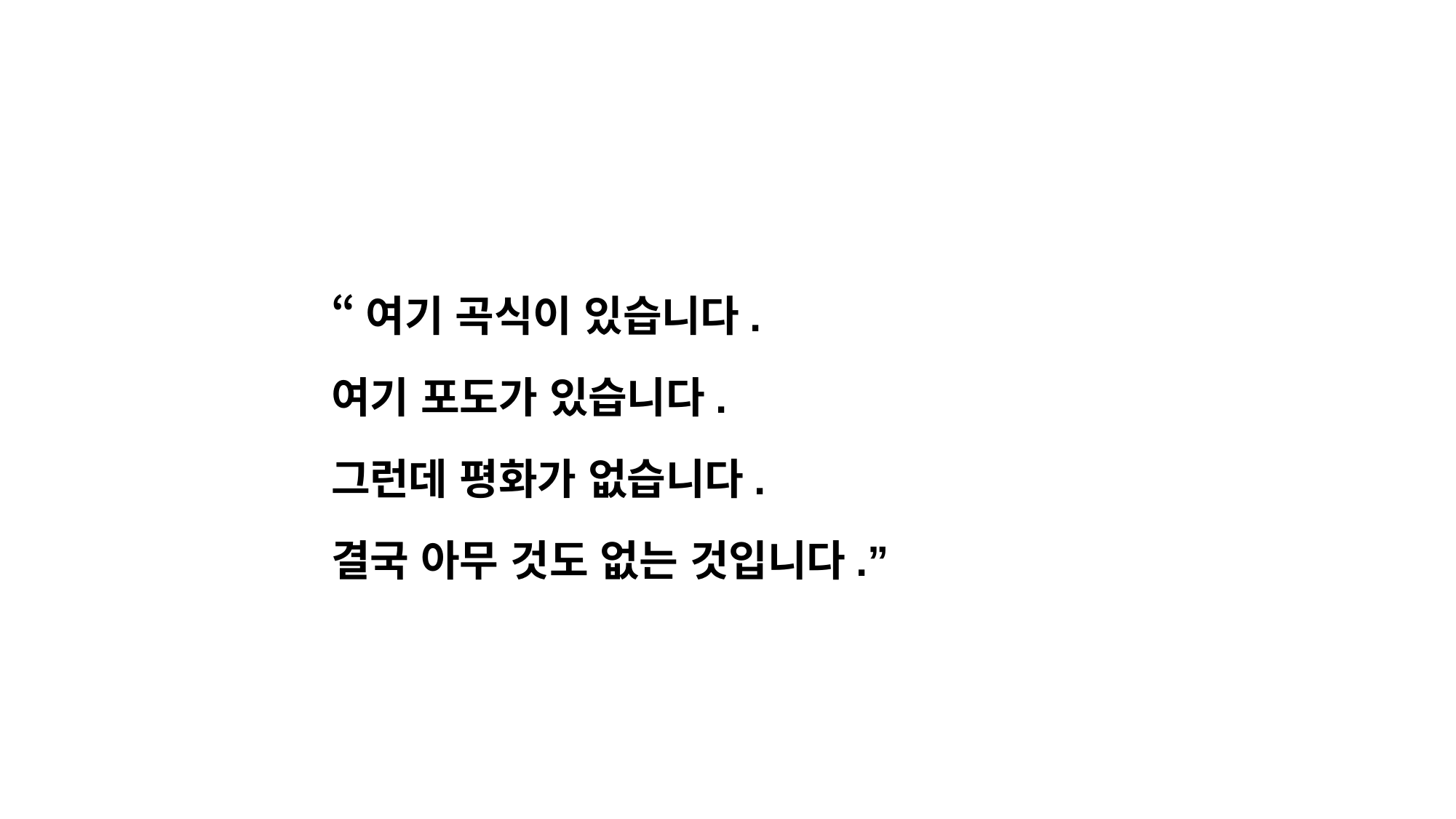

“여기 곡식이 있습니다.
여기 포도가 있습니다.
그런데 평화가 없습니다.
결국 아무 것도 없는 것입니다.”